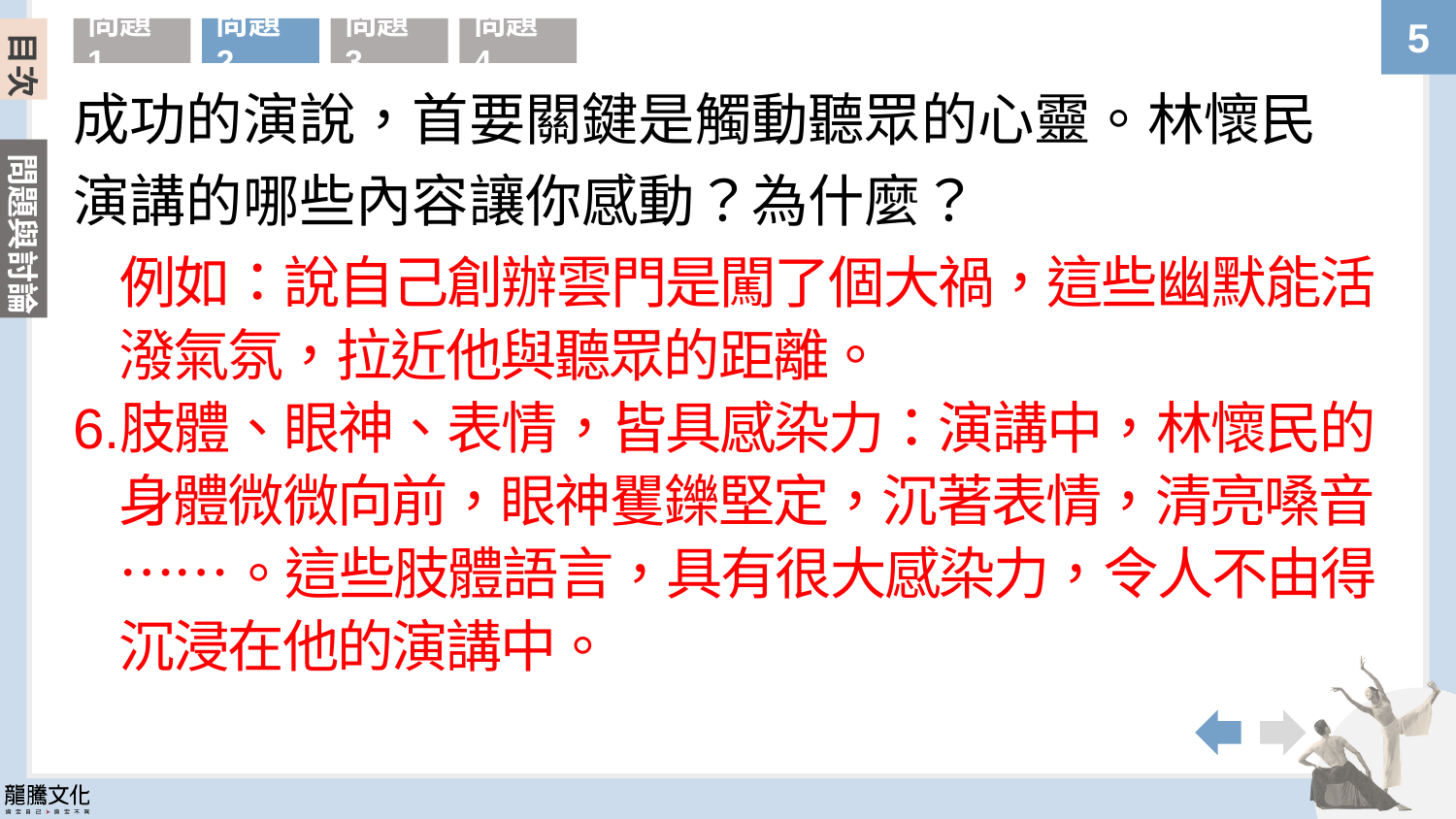

目次
問題1
問題2
問題3
問題4
成功的演說，首要關鍵是觸動聽眾的心靈。林懷民演講的哪些內容讓你感動？為什麼？
例如：說自己創辦雲門是闖了個大禍，這些幽默能活潑氣氛，拉近他與聽眾的距離。
肢體、眼神、表情，皆具感染力：演講中，林懷民的身體微微向前，眼神矍鑠堅定，沉著表情，清亮嗓音……。這些肢體語言，具有很大感染力，令人不由得沉浸在他的演講中。